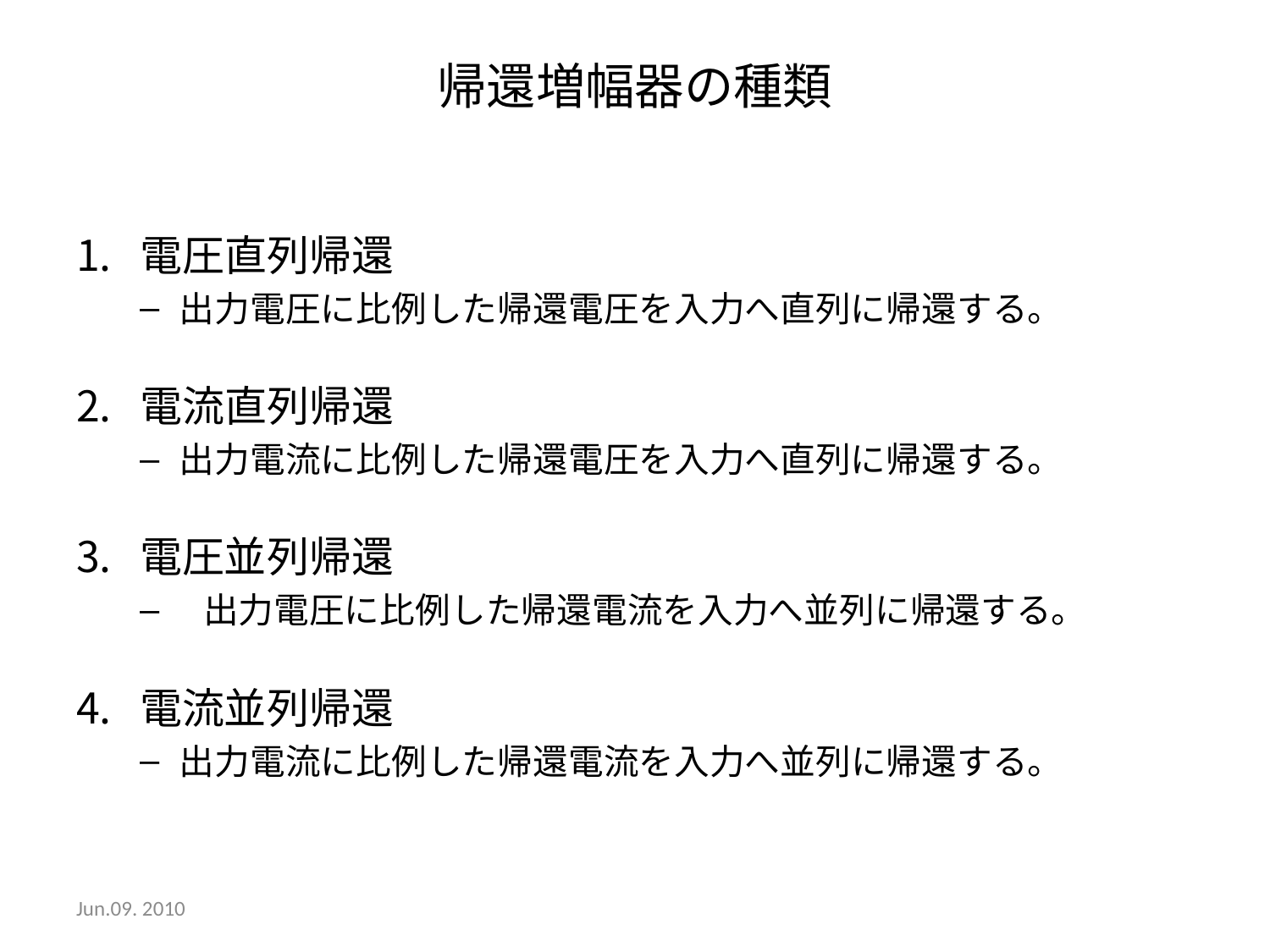

# 帰還増幅器の種類
電圧直列帰還
出力電圧に比例した帰還電圧を入力へ直列に帰還する。
電流直列帰還
出力電流に比例した帰還電圧を入力へ直列に帰還する。
電圧並列帰還
出力電圧に比例した帰還電流を入力へ並列に帰還する。
電流並列帰還
出力電流に比例した帰還電流を入力へ並列に帰還する。
Jun.09. 2010